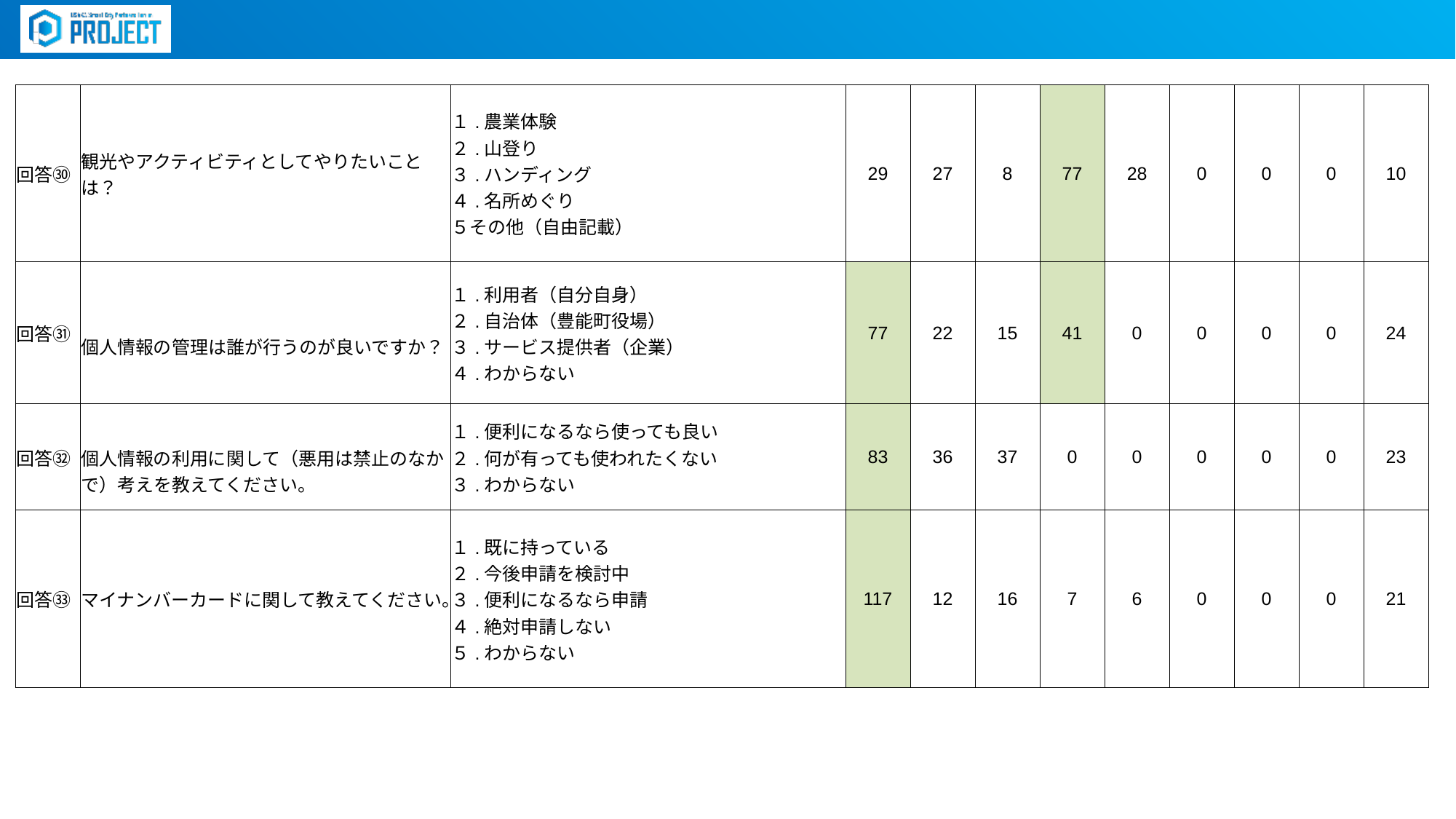

| 回答㉚ | 観光やアクティビティとしてやりたいことは？ | １.農業体験 ２.山登り ３.ハンディング ４.名所めぐり ５その他（自由記載） | 29 | 27 | 8 | 77 | 28 | 0 | 0 | 0 | 10 |
| --- | --- | --- | --- | --- | --- | --- | --- | --- | --- | --- | --- |
| 回答㉛ | 個人情報の管理は誰が行うのが良いですか？ | １.利用者（自分自身） ２.自治体（豊能町役場） ３.サービス提供者（企業） ４.わからない | 77 | 22 | 15 | 41 | 0 | 0 | 0 | 0 | 24 |
| 回答㉜ | 個人情報の利用に関して（悪用は禁止のなかで）考えを教えてください。 | １.便利になるなら使っても良い ２.何が有っても使われたくない ３.わからない | 83 | 36 | 37 | 0 | 0 | 0 | 0 | 0 | 23 |
| 回答㉝ | マイナンバーカードに関して教えてください。 | １.既に持っている ２.今後申請を検討中 ３.便利になるなら申請 ４.絶対申請しない ５.わからない | 117 | 12 | 16 | 7 | 6 | 0 | 0 | 0 | 21 |